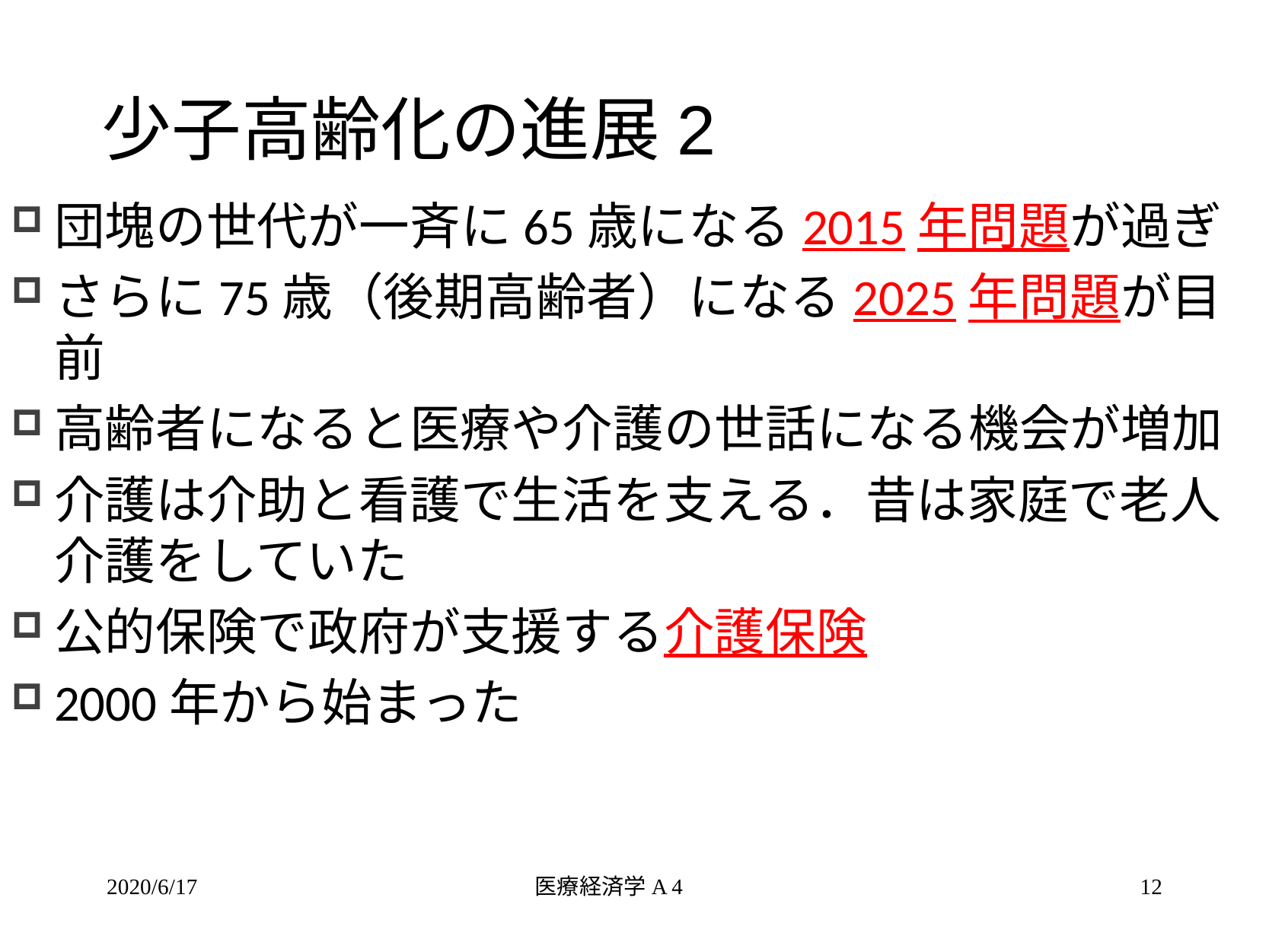

# 少子高齢化の進展2
団塊の世代が一斉に65歳になる2015年問題が過ぎ
さらに75歳（後期高齢者）になる2025年問題が目前
高齢者になると医療や介護の世話になる機会が増加
介護は介助と看護で生活を支える．昔は家庭で老人介護をしていた
公的保険で政府が支援する介護保険
2000年から始まった

2020/6/17
医療経済学A 4
12